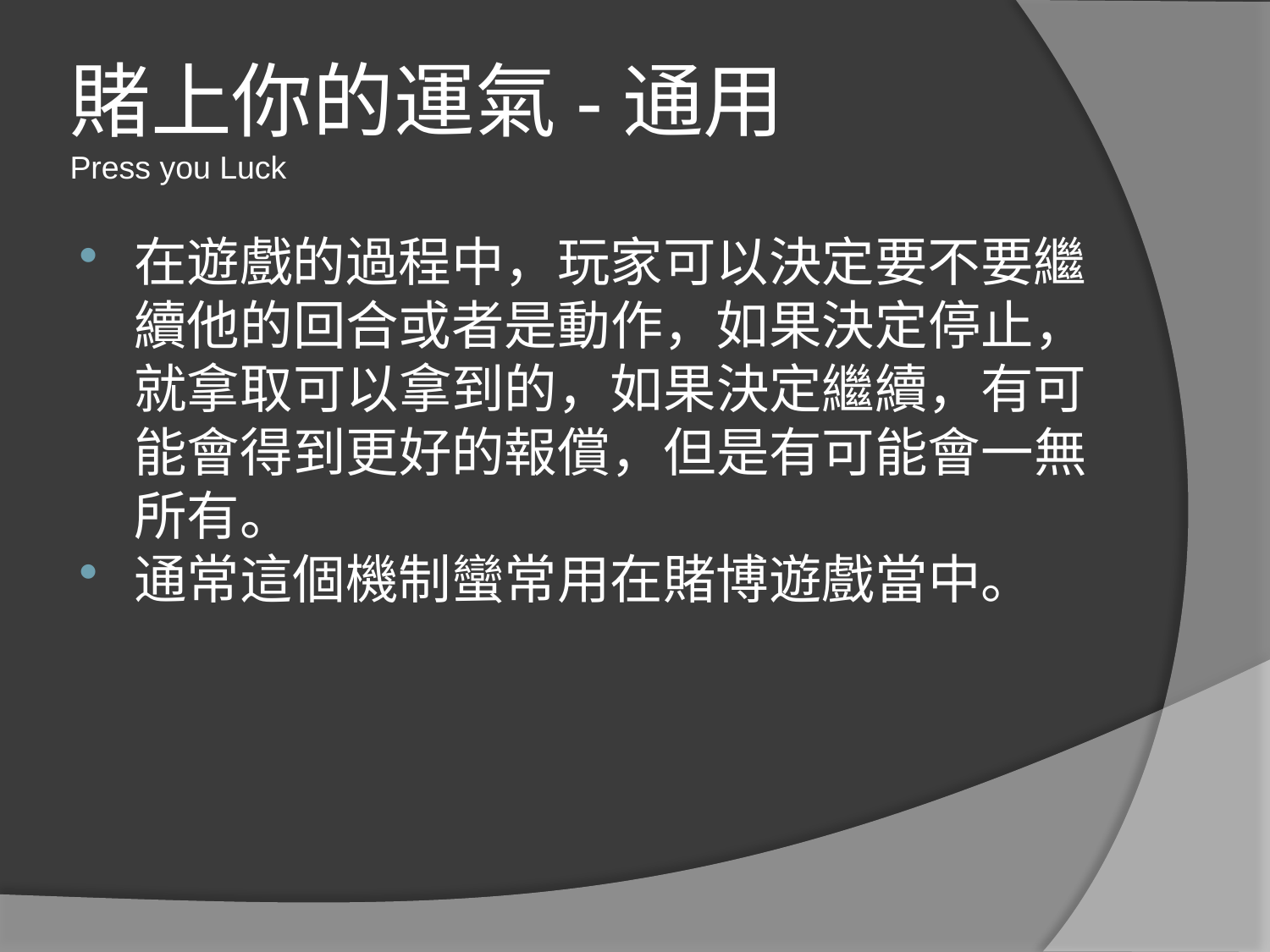

賭上你的運氣-通用
Press you Luck
在遊戲的過程中，玩家可以決定要不要繼續他的回合或者是動作，如果決定停止，就拿取可以拿到的，如果決定繼續，有可能會得到更好的報償，但是有可能會一無所有。
通常這個機制蠻常用在賭博遊戲當中。